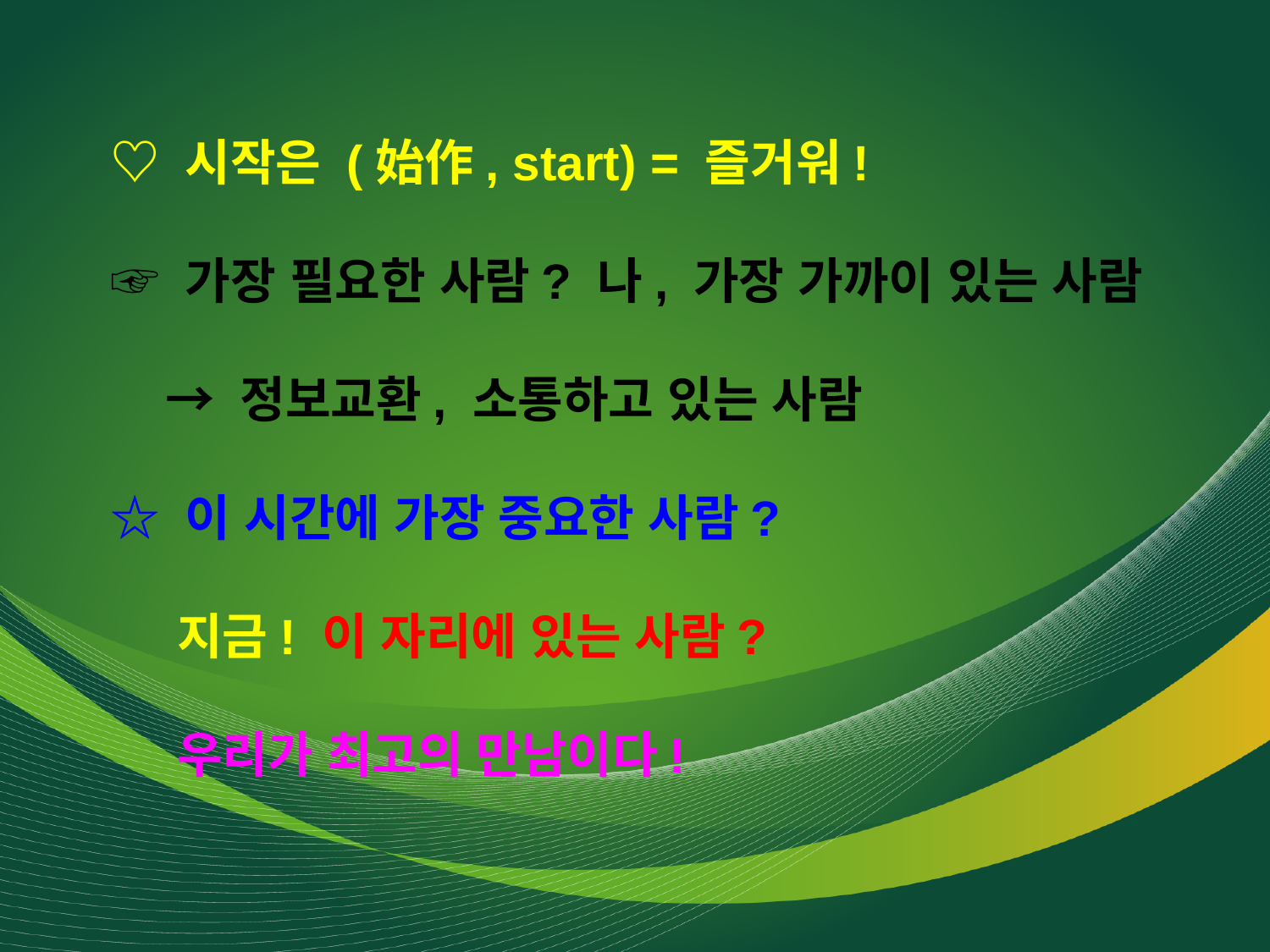

♡ 시작은 (始作, start) = 즐거워!
☞ 가장 필요한 사람? 나, 가장 가까이 있는 사람
    → 정보교환, 소통하고 있는 사람
☆ 이 시간에 가장 중요한 사람?
    지금! 이 자리에 있는 사람?
    우리가 최고의 만남이다!